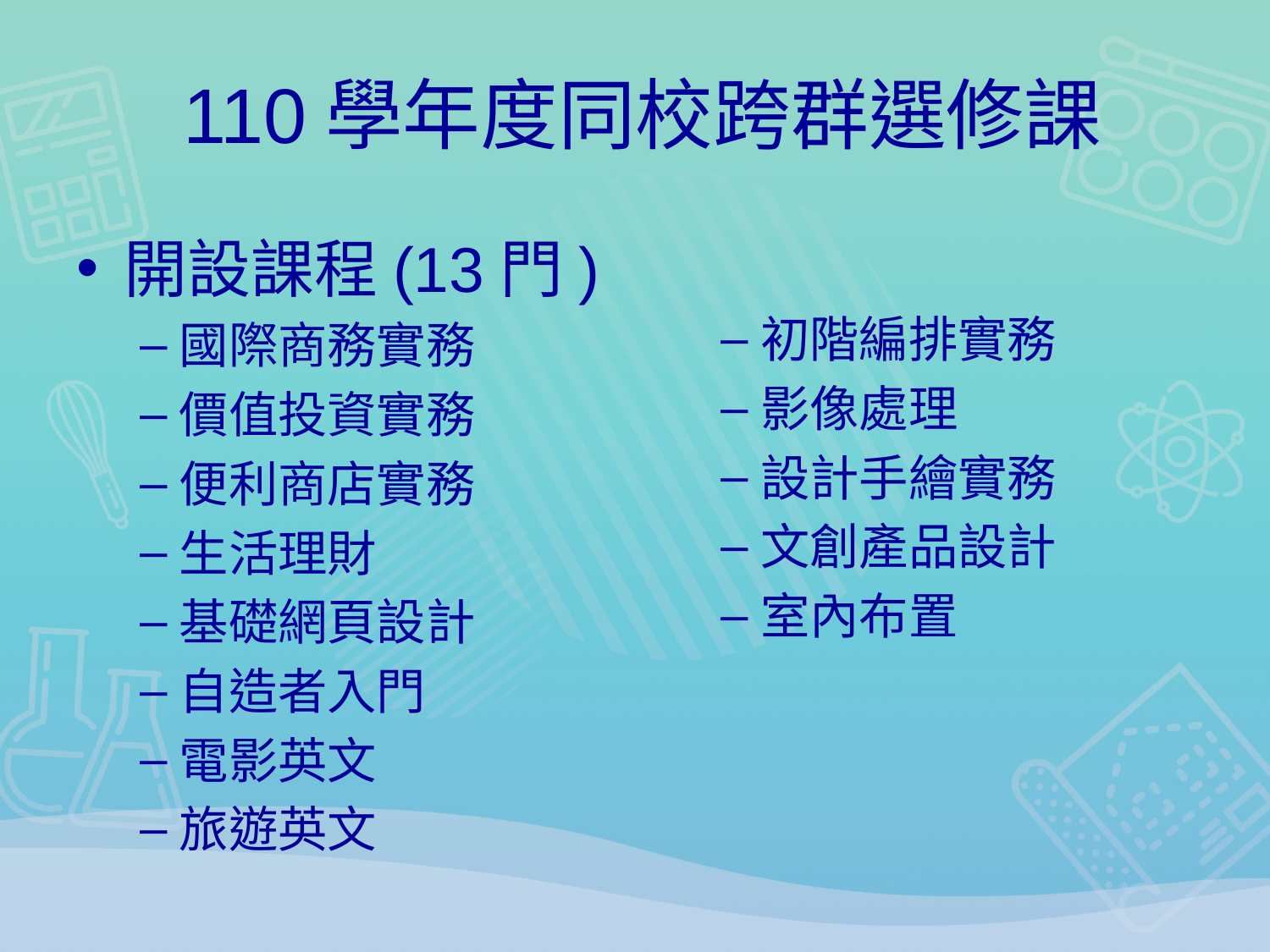

# 110學年度同校跨群選修課

初階編排實務
影像處理
設計手繪實務
文創產品設計
室內布置

開設課程(13門)
國際商務實務
價值投資實務
便利商店實務
生活理財
基礎網頁設計
自造者入門
電影英文
旅遊英文